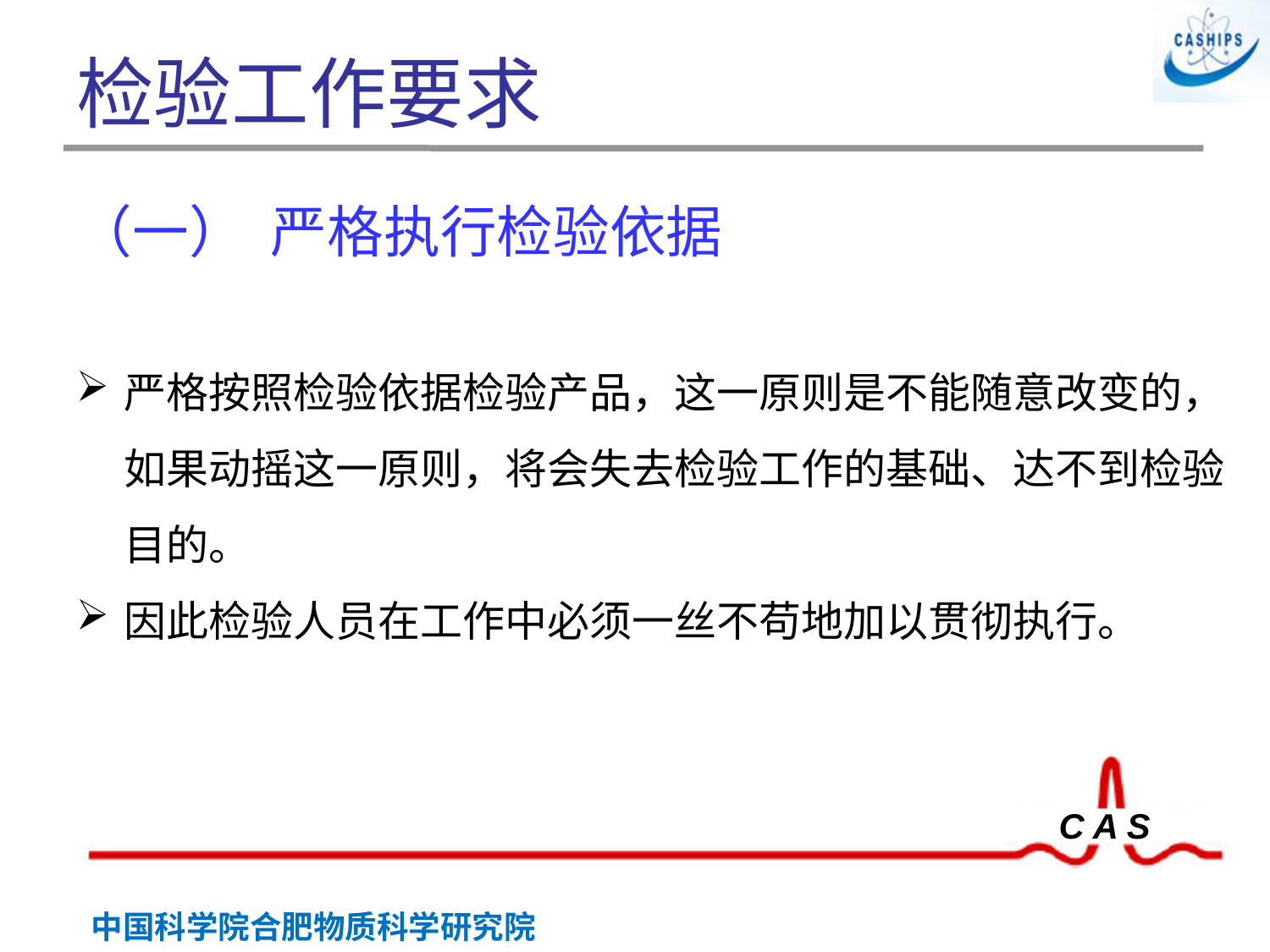

# 检验工作要求
（一）  严格执行检验依据

严格按照检验依据检验产品，这一原则是不能随意改变的，如果动摇这一原则，将会失去检验工作的基础、达不到检验目的。
因此检验人员在工作中必须一丝不苟地加以贯彻执行。